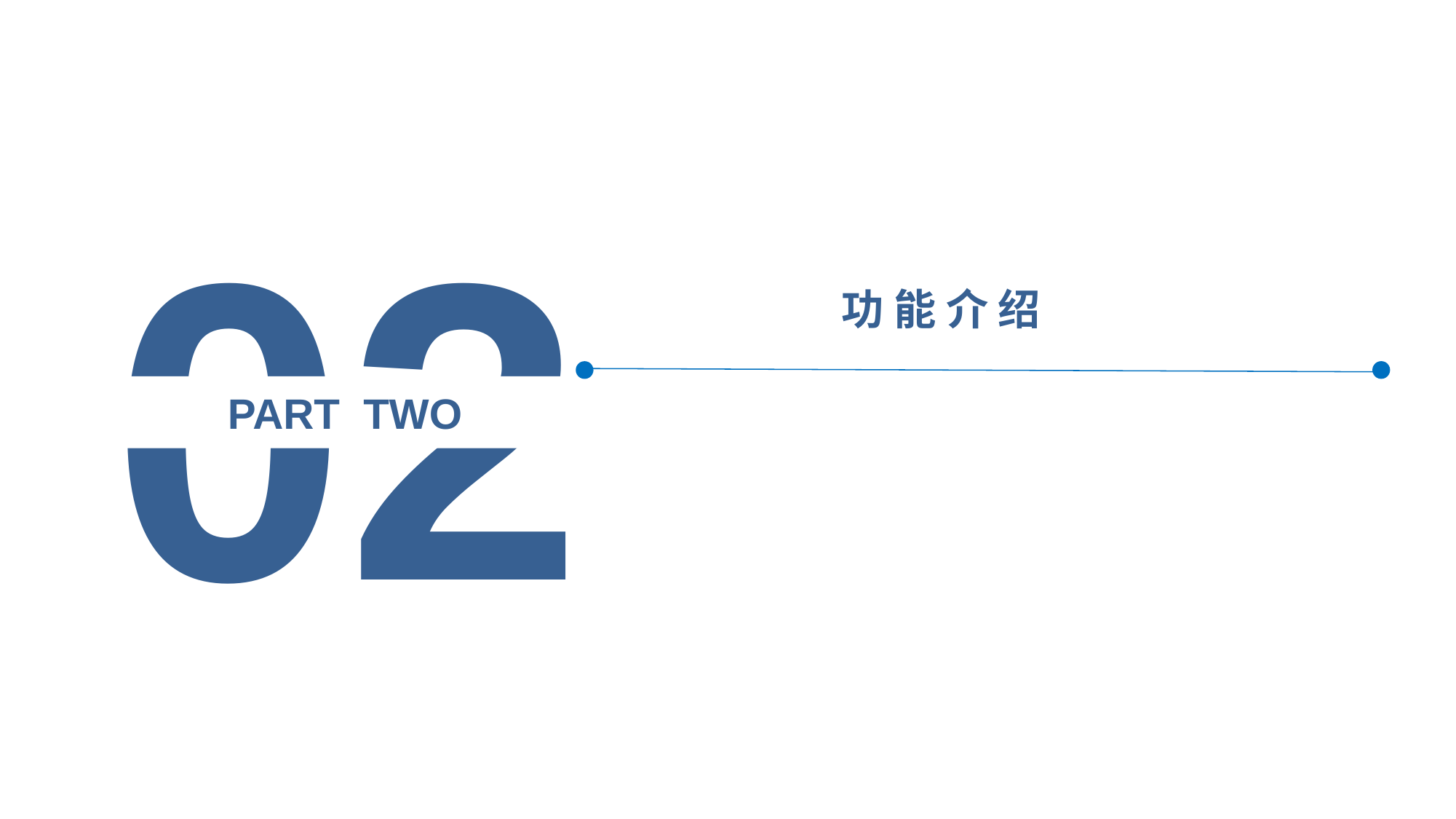

02
功 能 介 绍

PART  TWO